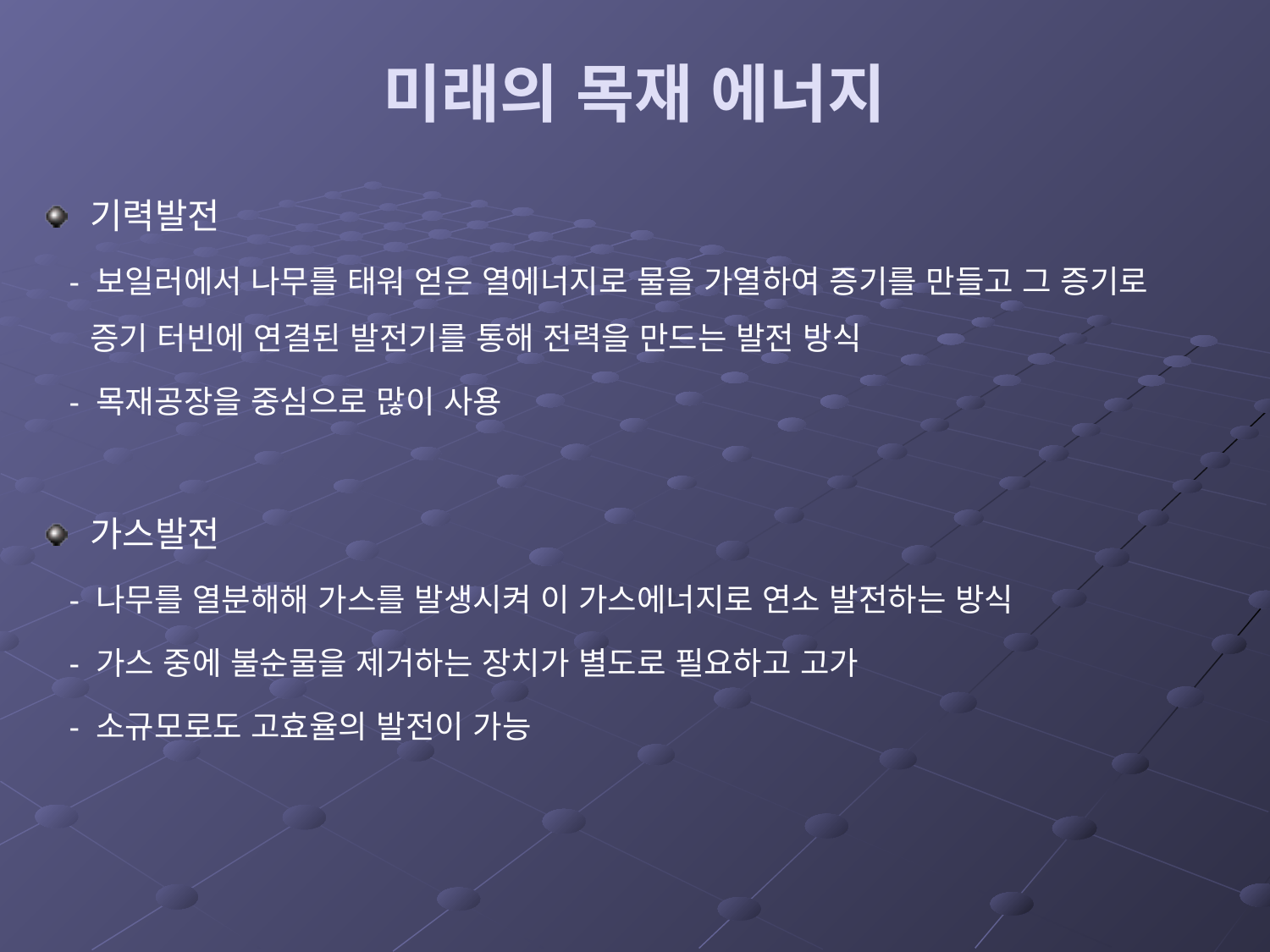

# 미래의 목재 에너지
기력발전
   - 보일러에서 나무를 태워 얻은 열에너지로 물을 가열하여 증기를 만들고 그 증기로 증기 터빈에 연결된 발전기를 통해 전력을 만드는 발전 방식
   - 목재공장을 중심으로 많이 사용

가스발전
   - 나무를 열분해해 가스를 발생시켜 이 가스에너지로 연소 발전하는 방식
   - 가스 중에 불순물을 제거하는 장치가 별도로 필요하고 고가
   - 소규모로도 고효율의 발전이 가능